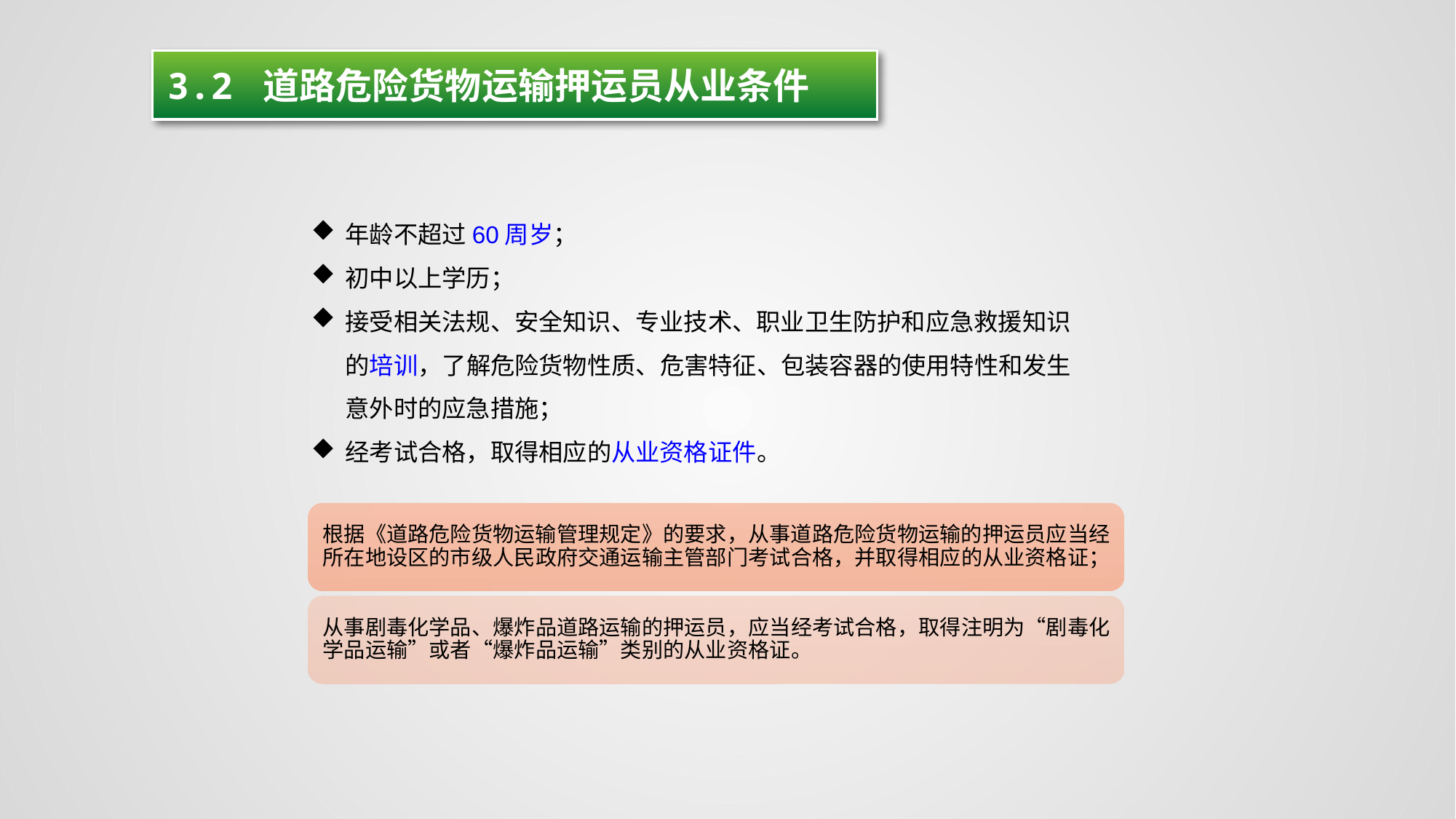

3.2 道路危险货物运输押运员从业条件
年龄不超过60周岁；
初中以上学历；
接受相关法规、安全知识、专业技术、职业卫生防护和应急救援知识的培训，了解危险货物性质、危害特征、包装容器的使用特性和发生意外时的应急措施；
经考试合格，取得相应的从业资格证件。
根据《道路危险货物运输管理规定》的要求，从事道路危险货物运输的押运员应当经所在地设区的市级人民政府交通运输主管部门考试合格，并取得相应的从业资格证；
从事剧毒化学品、爆炸品道路运输的押运员，应当经考试合格，取得注明为“剧毒化学品运输”或者“爆炸品运输”类别的从业资格证。